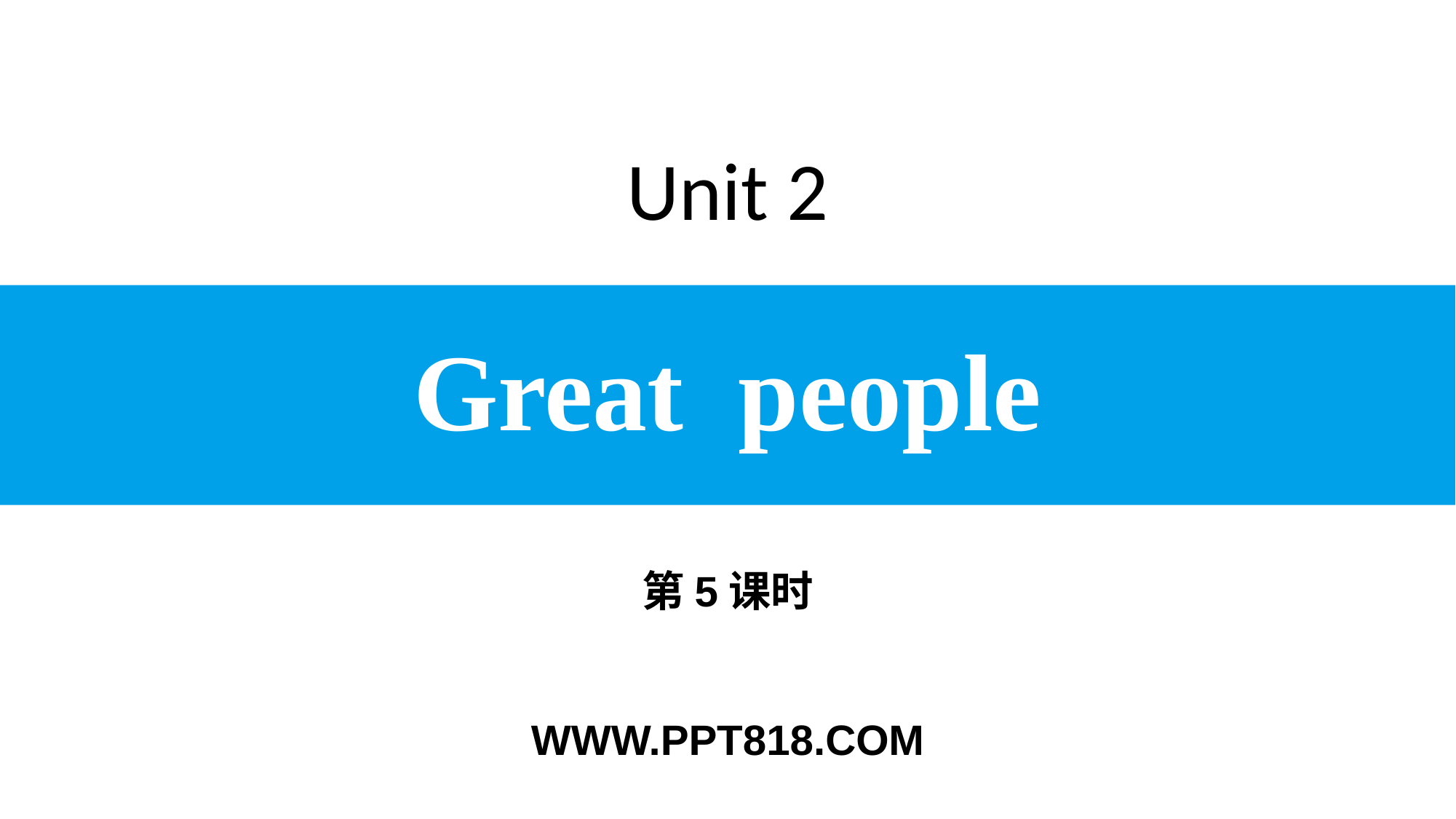

Unit 2
# Great  people
第5课时
WWW.PPT818.COM